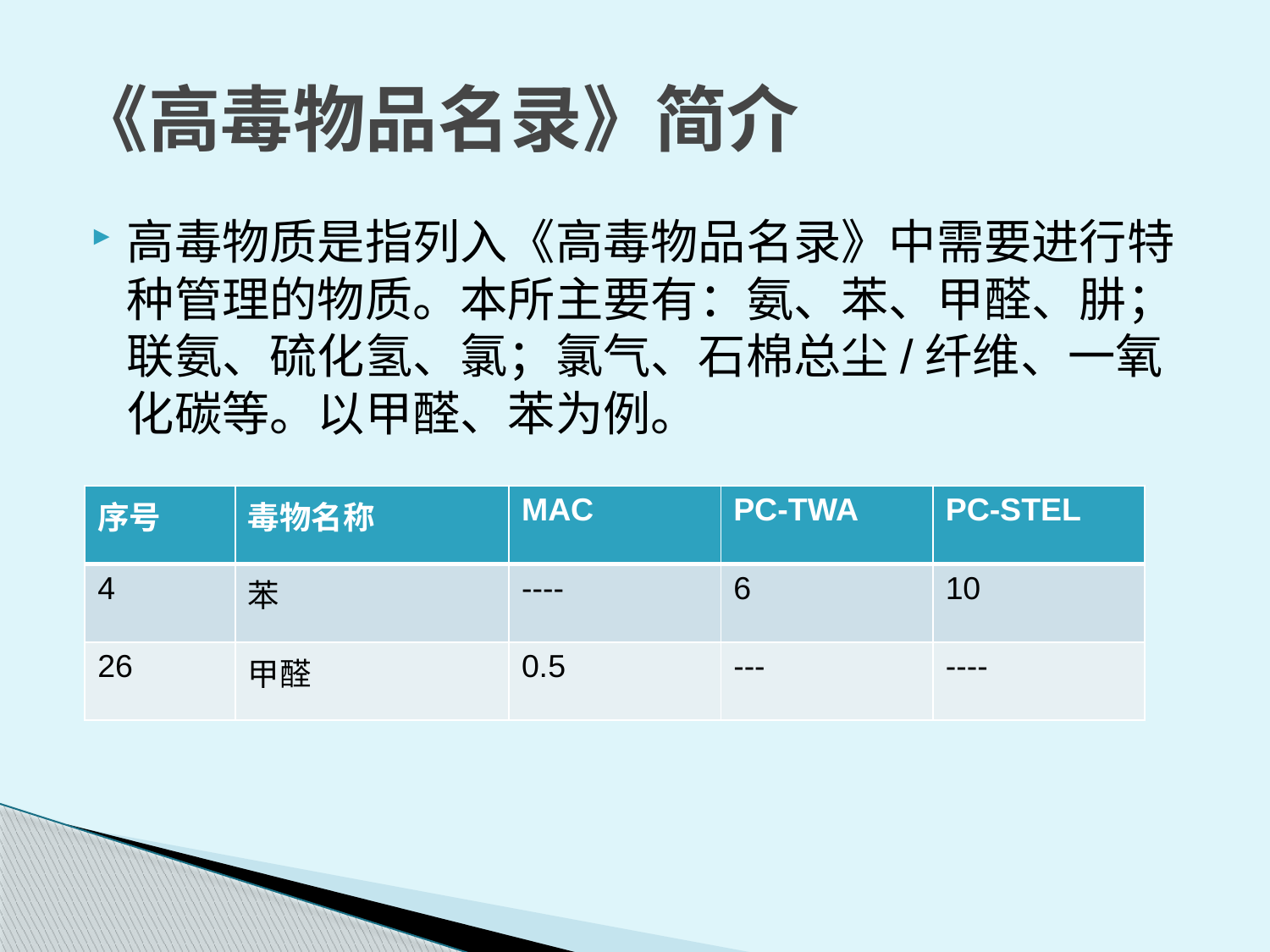

# 《高毒物品名录》简介
高毒物质是指列入《高毒物品名录》中需要进行特种管理的物质。本所主要有：氨、苯、甲醛、肼；联氨、硫化氢、氯；氯气、石棉总尘/纤维、一氧化碳等。以甲醛、苯为例。

| 序号 | 毒物名称 | MAC | PC-TWA | PC-STEL |
| --- | --- | --- | --- | --- |
| 4 | 苯 | ---- | 6 | 10 |
| 26 | 甲醛 | 0.5 | --- | ---- |